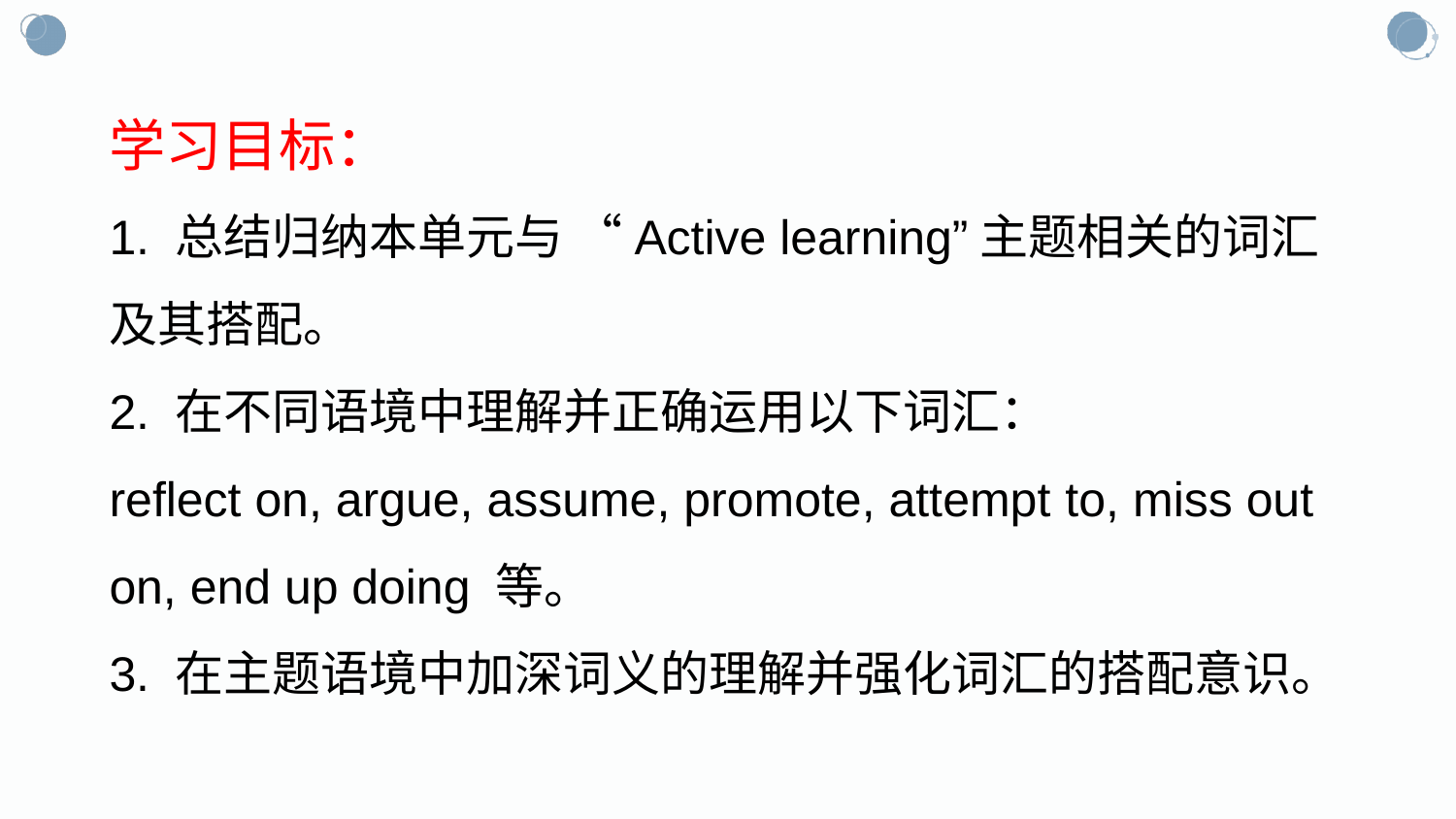

学习目标：
1. 总结归纳本单元与 “Active learning”主题相关的词汇及其搭配。
2. 在不同语境中理解并正确运用以下词汇：
reflect on, argue, assume, promote, attempt to, miss out on, end up doing 等。
3. 在主题语境中加深词义的理解并强化词汇的搭配意识。